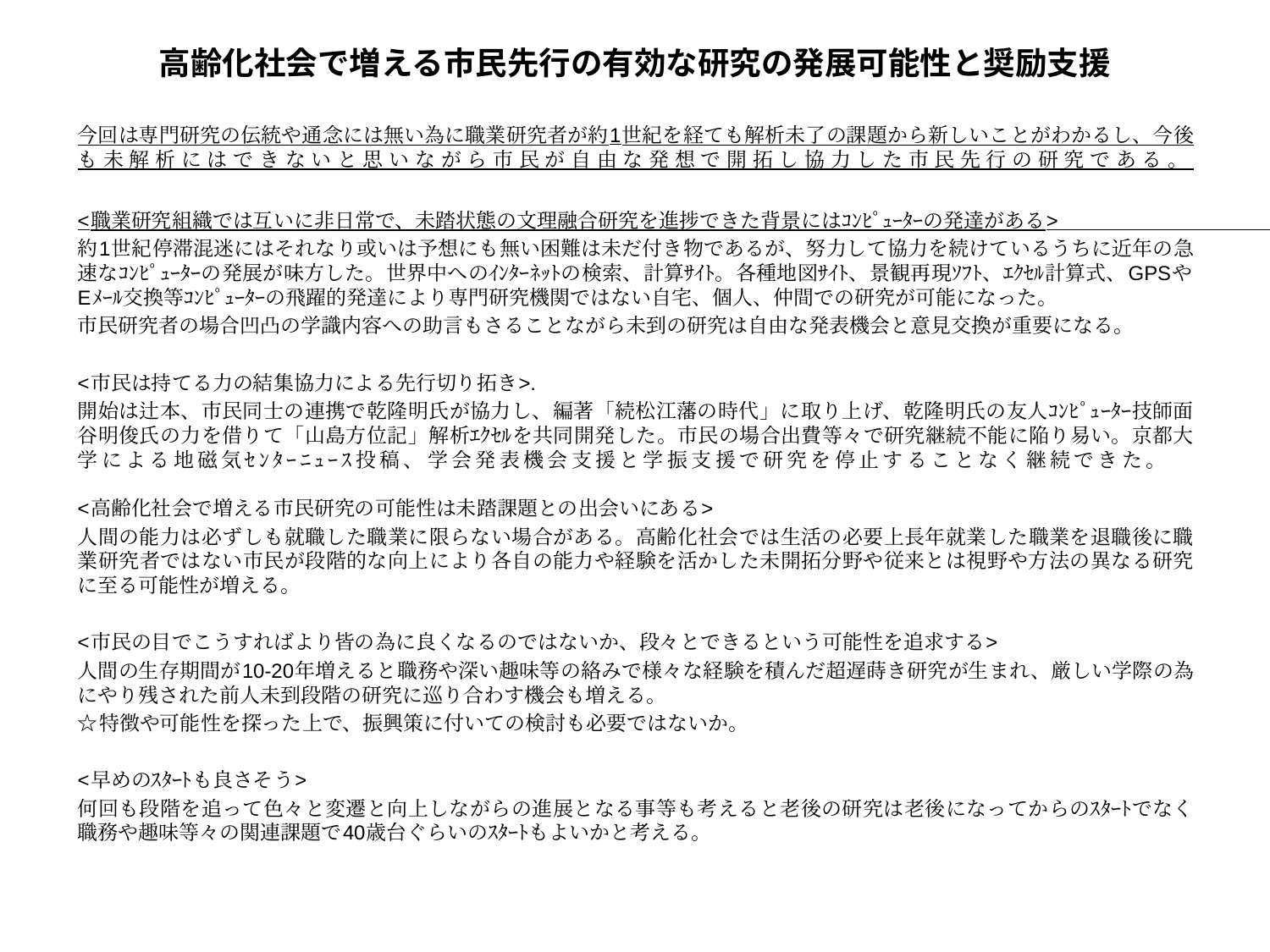

# 高齢化社会で増える市民先行の有効な研究の発展可能性と奨励支援
今回は専門研究の伝統や通念には無い為に職業研究者が約1世紀を経ても解析未了の課題から新しいことがわかるし、今後も未解析にはできないと思いながら市民が自由な発想で開拓し協力した市民先行の研究である。
<職業研究組織では互いに非日常で、未踏状態の文理融合研究を進捗できた背景にはｺﾝﾋﾟｭｰﾀｰの発達がある>
約1世紀停滞混迷にはそれなり或いは予想にも無い困難は未だ付き物であるが、努力して協力を続けているうちに近年の急速なｺﾝﾋﾟｭｰﾀｰの発展が味方した。世界中へのｲﾝﾀｰﾈｯﾄの検索、計算ｻｲﾄ。各種地図ｻｲﾄ、景観再現ｿﾌﾄ、ｴｸｾﾙ計算式、GPSやEﾒｰﾙ交換等ｺﾝﾋﾟｭｰﾀｰの飛躍的発達により専門研究機関ではない自宅、個人、仲間での研究が可能になった。
市民研究者の場合凹凸の学識内容への助言もさることながら未到の研究は自由な発表機会と意見交換が重要になる。

<市民は持てる力の結集協力による先行切り拓き>.
開始は辻本、市民同士の連携で乾隆明氏が協力し、編著「続松江藩の時代」に取り上げ、乾隆明氏の友人ｺﾝﾋﾟｭｰﾀｰ技師面谷明俊氏の力を借りて「山島方位記」解析ｴｸｾﾙを共同開発した。市民の場合出費等々で研究継続不能に陥り易い。京都大学による地磁気ｾﾝﾀｰﾆｭｰｽ投稿、学会発表機会支援と学振支援で研究を停止することなく継続できた。　
<高齢化社会で増える市民研究の可能性は未踏課題との出会いにある>
人間の能力は必ずしも就職した職業に限らない場合がある。高齢化社会では生活の必要上長年就業した職業を退職後に職業研究者ではない市民が段階的な向上により各自の能力や経験を活かした未開拓分野や従来とは視野や方法の異なる研究に至る可能性が増える。

<市民の目でこうすればより皆の為に良くなるのではないか、段々とできるという可能性を追求する>
人間の生存期間が10-20年増えると職務や深い趣味等の絡みで様々な経験を積んだ超遅蒔き研究が生まれ、厳しい学際の為にやり残された前人未到段階の研究に巡り合わす機会も増える。
☆特徴や可能性を探った上で、振興策に付いての検討も必要ではないか。

<早めのｽﾀｰﾄも良さそう>
何回も段階を追って色々と変遷と向上しながらの進展となる事等も考えると老後の研究は老後になってからのｽﾀｰﾄでなく職務や趣味等々の関連課題で40歳台ぐらいのｽﾀｰﾄもよいかと考える。